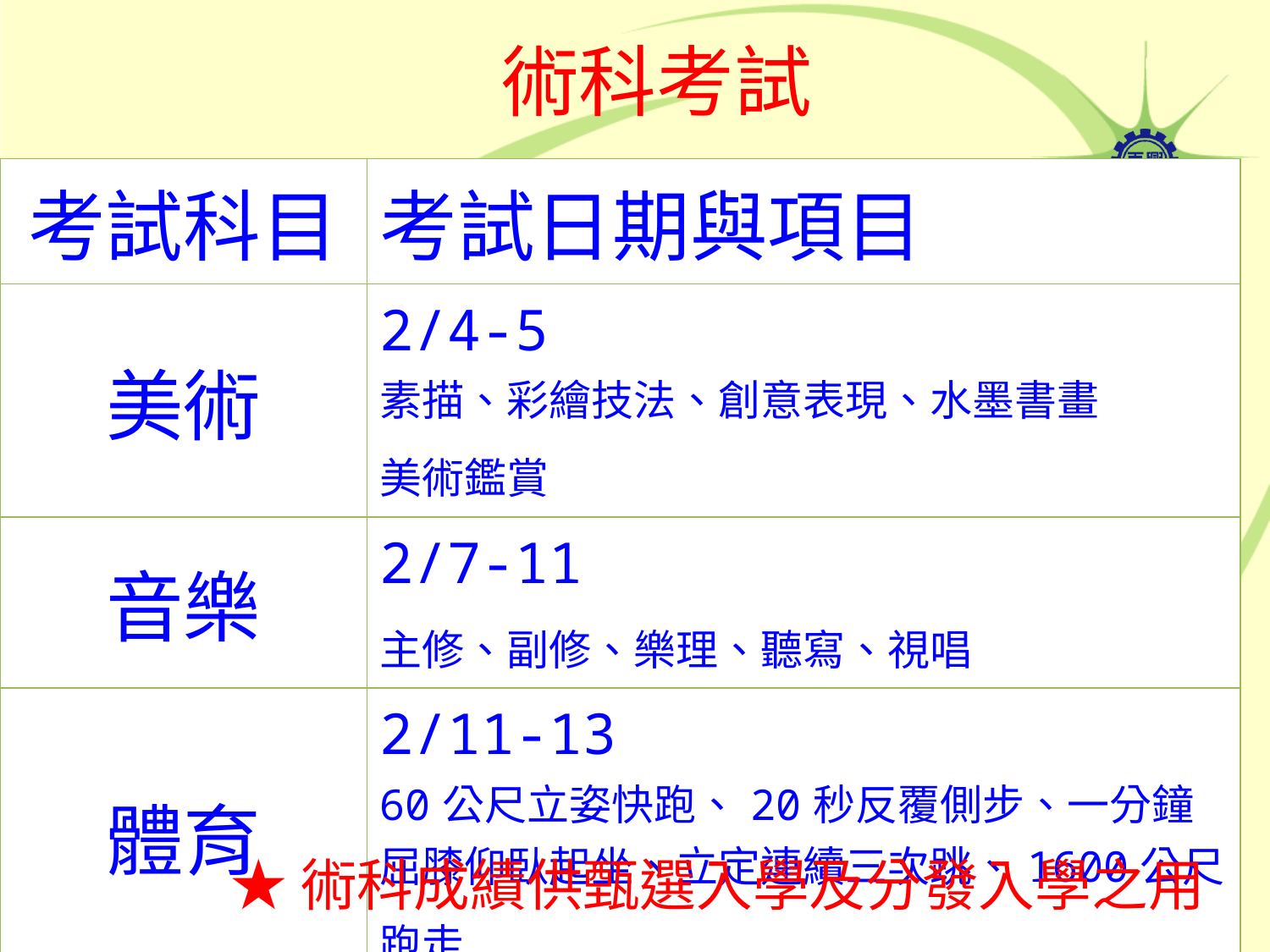

# 術科考試
| 考試科目 | 考試日期與項目 |
| --- | --- |
| 美術 | 2/4-5 素描、彩繪技法、創意表現、水墨書畫 美術鑑賞 |
| 音樂 | 2/7-11 主修、副修、樂理、聽寫、視唱 |
| 體育 | 2/11-13 60公尺立姿快跑、20秒反覆側步、一分鐘屈膝仰臥起坐、立定連續三次跳、1600公尺跑走 |
★術科成績供甄選入學及分發入學之用